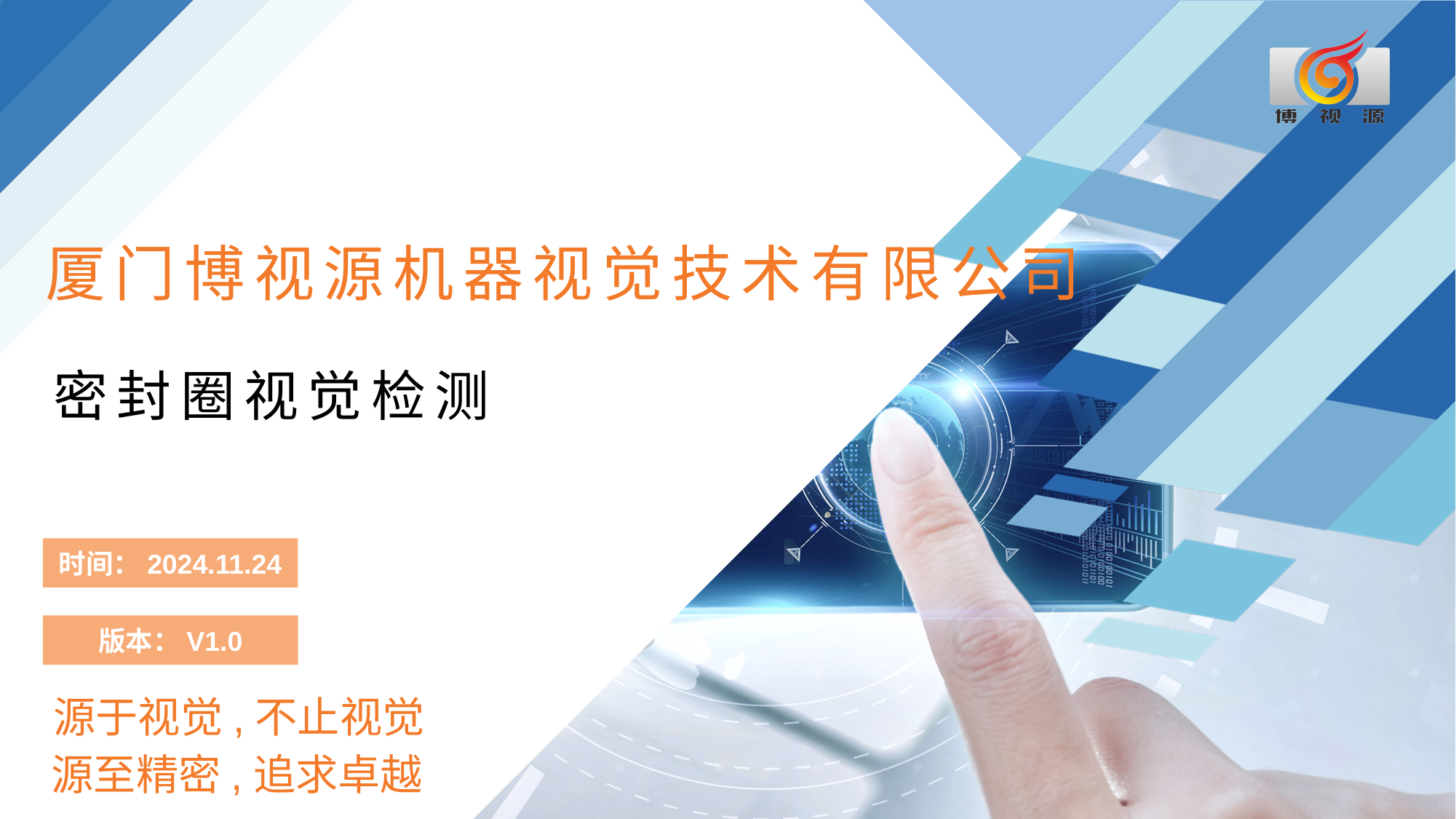

厦门博视源机器视觉技术有限公司
密封圈视觉检测
时间：2024.11.24
版本：V1.0
源于视觉,不止视觉
源至精密,追求卓越